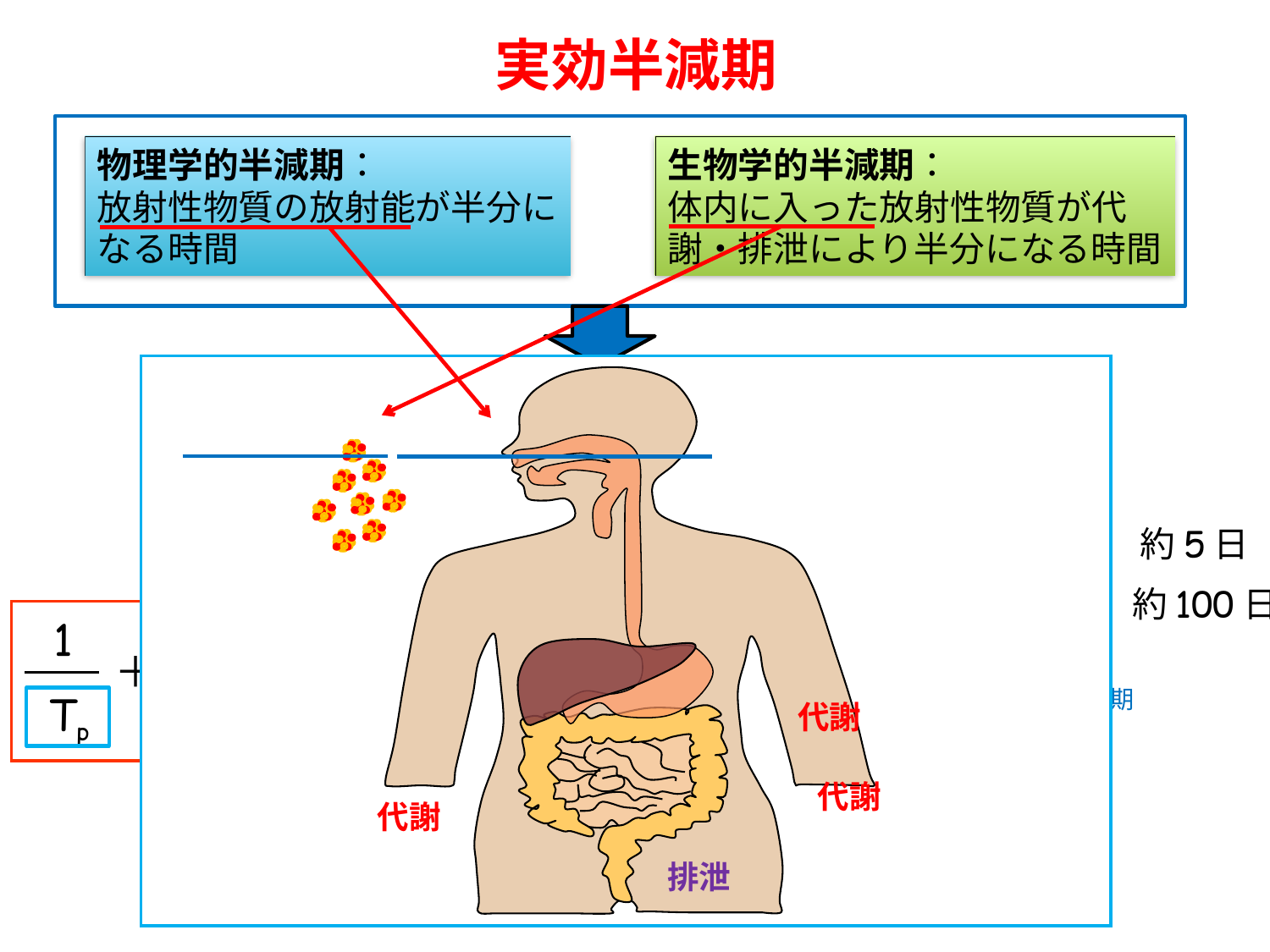

実効半減期

物理学的半減期：
放射性物質の放射能が半分になる時間
生物学的半減期：
体内に入った放射性物質が代謝・排泄により半分になる時間

実効半減期：
体内に入った放射性物質の放射能が半分になる時間

例）
	131I　⇒　約5日
	137Cs ⇒　約100日

Cs-137
1

1
1
1
＋
＝
Relative dose
物理学的半減期
Tb

Tp

Te

1/2
代謝
代謝
生物学的半減期
代謝
実効半減期
排泄
150d
30y
100d
Time